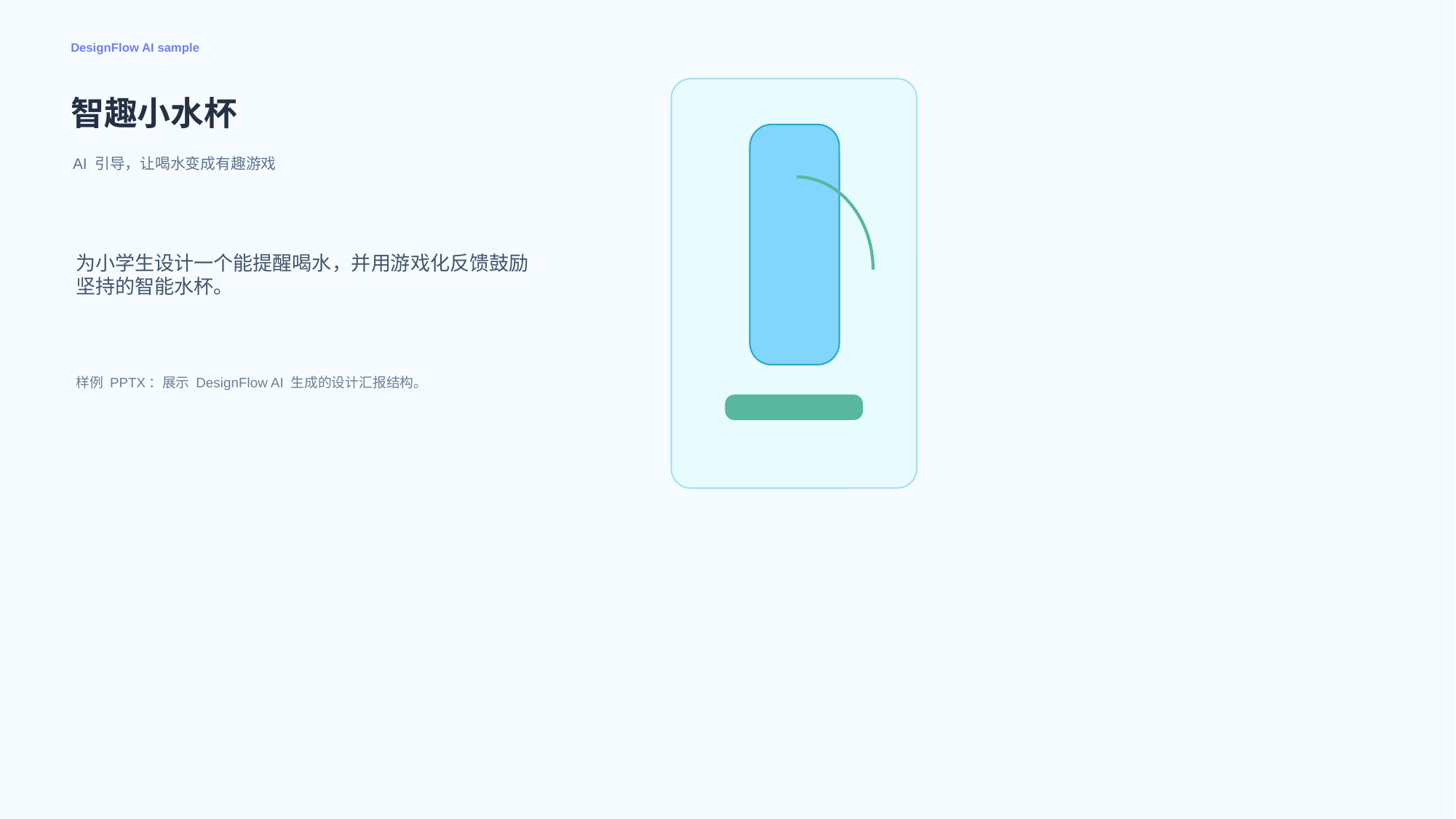

DesignFlow AI sample

智趣小水杯

AI 引导，让喝水变成有趣游戏

为小学生设计一个能提醒喝水，并用游戏化反馈鼓励坚持的智能水杯。
样例 PPTX：展示 DesignFlow AI 生成的设计汇报结构。